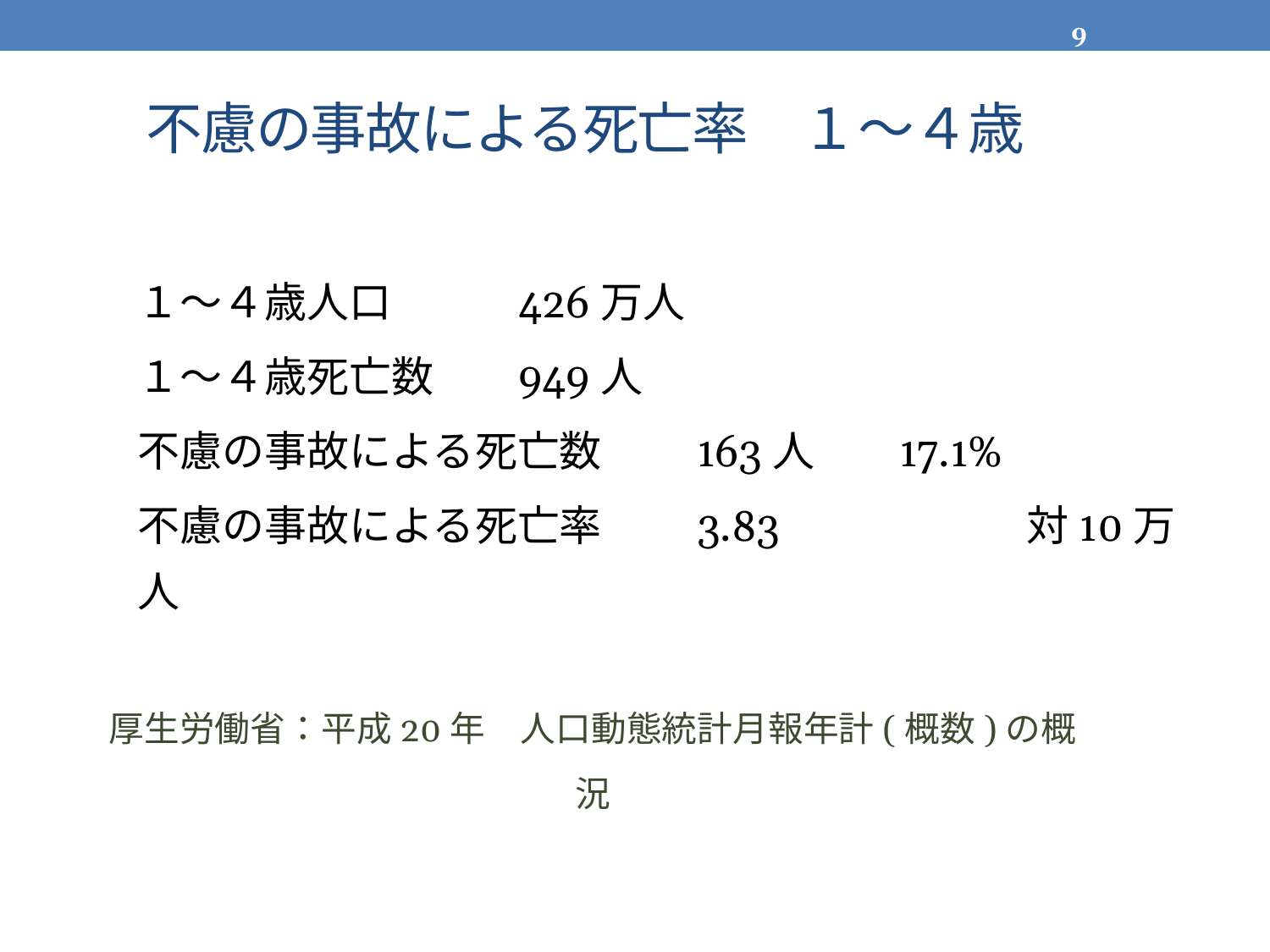

9
# 不慮の事故による死亡率　１〜４歳
１〜４歳人口　	426万人
１〜４歳死亡数　	949人
不慮の事故による死亡数　　163人　　	17.1%
不慮の事故による死亡率　　3.83		対10万人
厚生労働省：平成20年　人口動態統計月報年計(概数)の概況